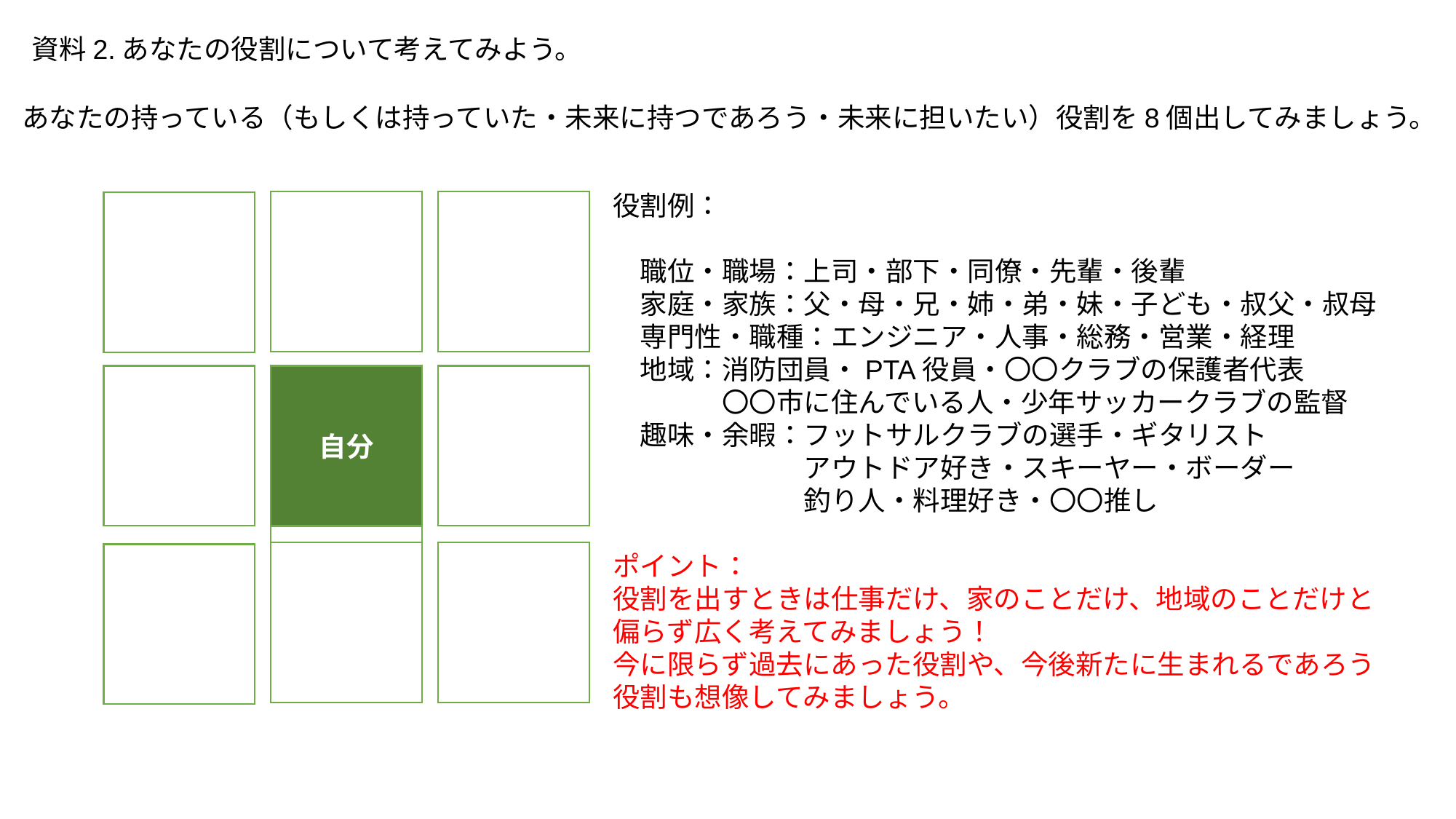

資料2.あなたの役割について考えてみよう。
あなたの持っている（もしくは持っていた・未来に持つであろう・未来に担いたい）役割を8個出してみましょう。
役割例：

　職位・職場：上司・部下・同僚・先輩・後輩
　家庭・家族：父・母・兄・姉・弟・妹・子ども・叔父・叔母
　専門性・職種：エンジニア・人事・総務・営業・経理
　地域：消防団員・PTA役員・〇〇クラブの保護者代表
　　　　〇〇市に住んでいる人・少年サッカークラブの監督
　趣味・余暇：フットサルクラブの選手・ギタリスト
　　　　　　　アウトドア好き・スキーヤー・ボーダー
　　　　　　　釣り人・料理好き・〇〇推し

ポイント：
役割を出すときは仕事だけ、家のことだけ、地域のことだけと
偏らず広く考えてみましょう！
今に限らず過去にあった役割や、今後新たに生まれるであろう
役割も想像してみましょう。

自分